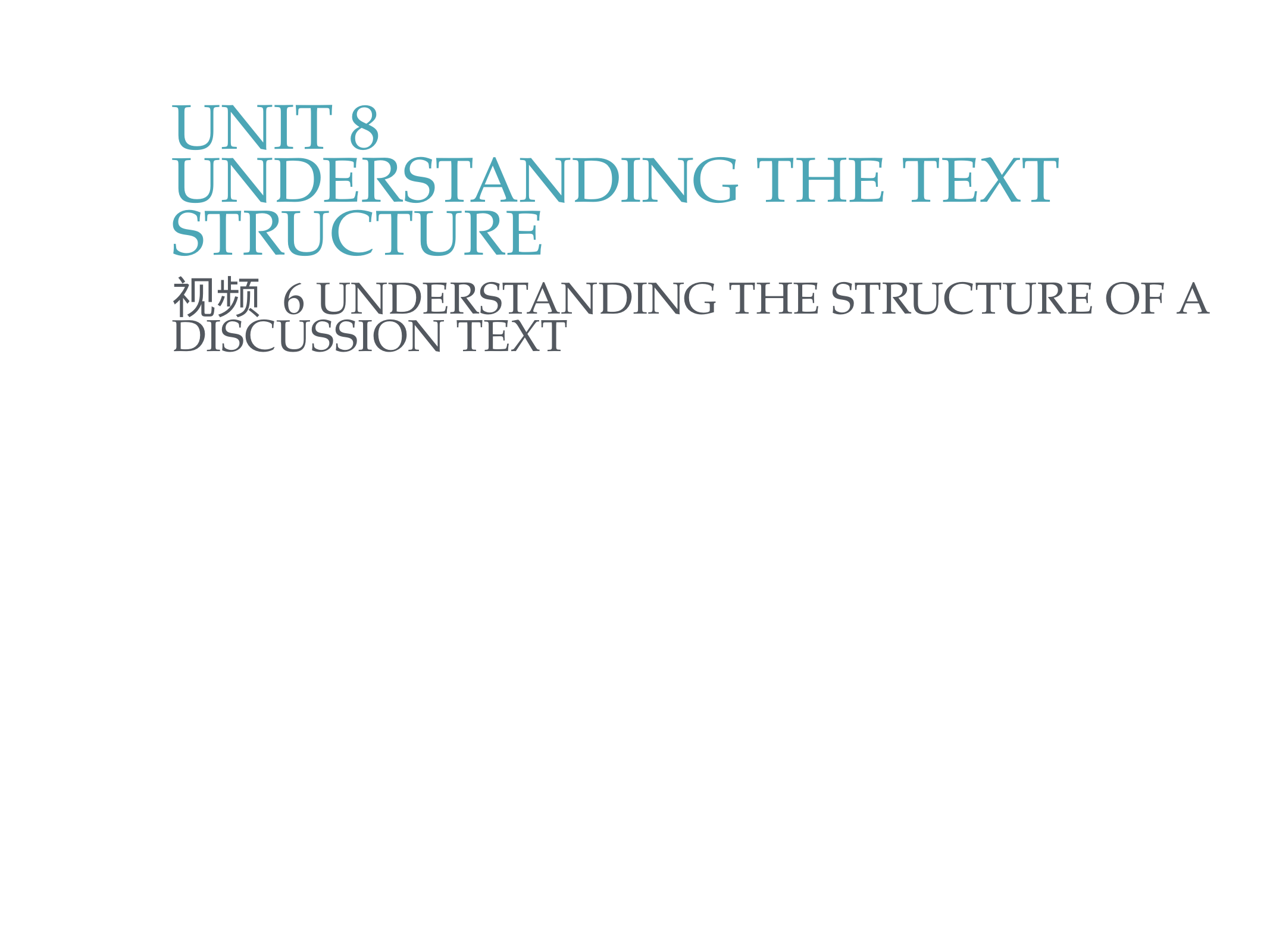

Unit 8
Understanding the Text Structure

视频 6 Understanding the Structure of a Discussion Text